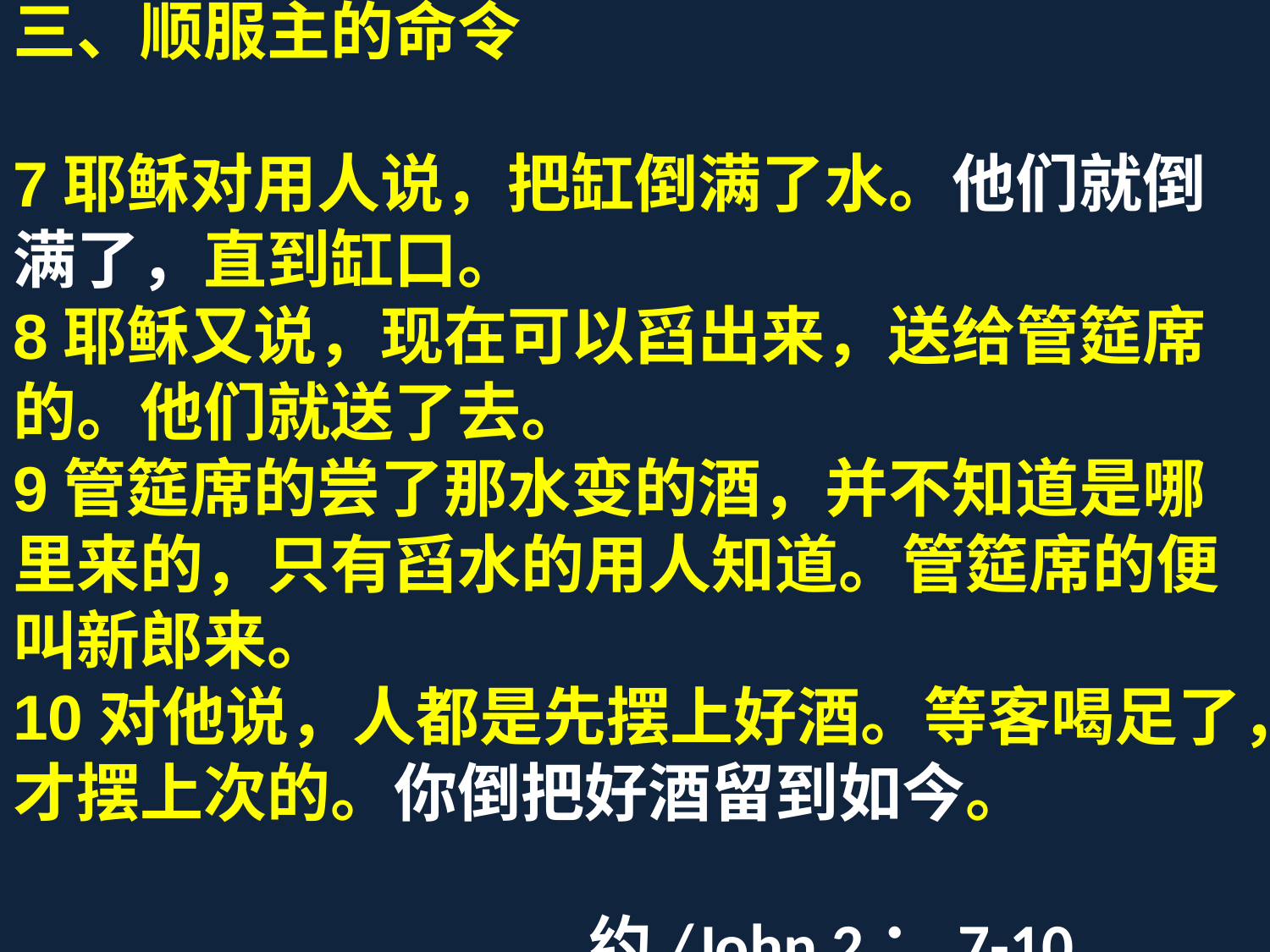

三、顺服主的命令
7耶稣对用人说，把缸倒满了水。他们就倒满了，直到缸口。
8耶稣又说，现在可以舀出来，送给管筵席的。他们就送了去。
9管筵席的尝了那水变的酒，并不知道是哪里来的，只有舀水的用人知道。管筵席的便叫新郎来。
10对他说，人都是先摆上好酒。等客喝足了，才摆上次的。你倒把好酒留到如今。
                                        约/John 2：7-10